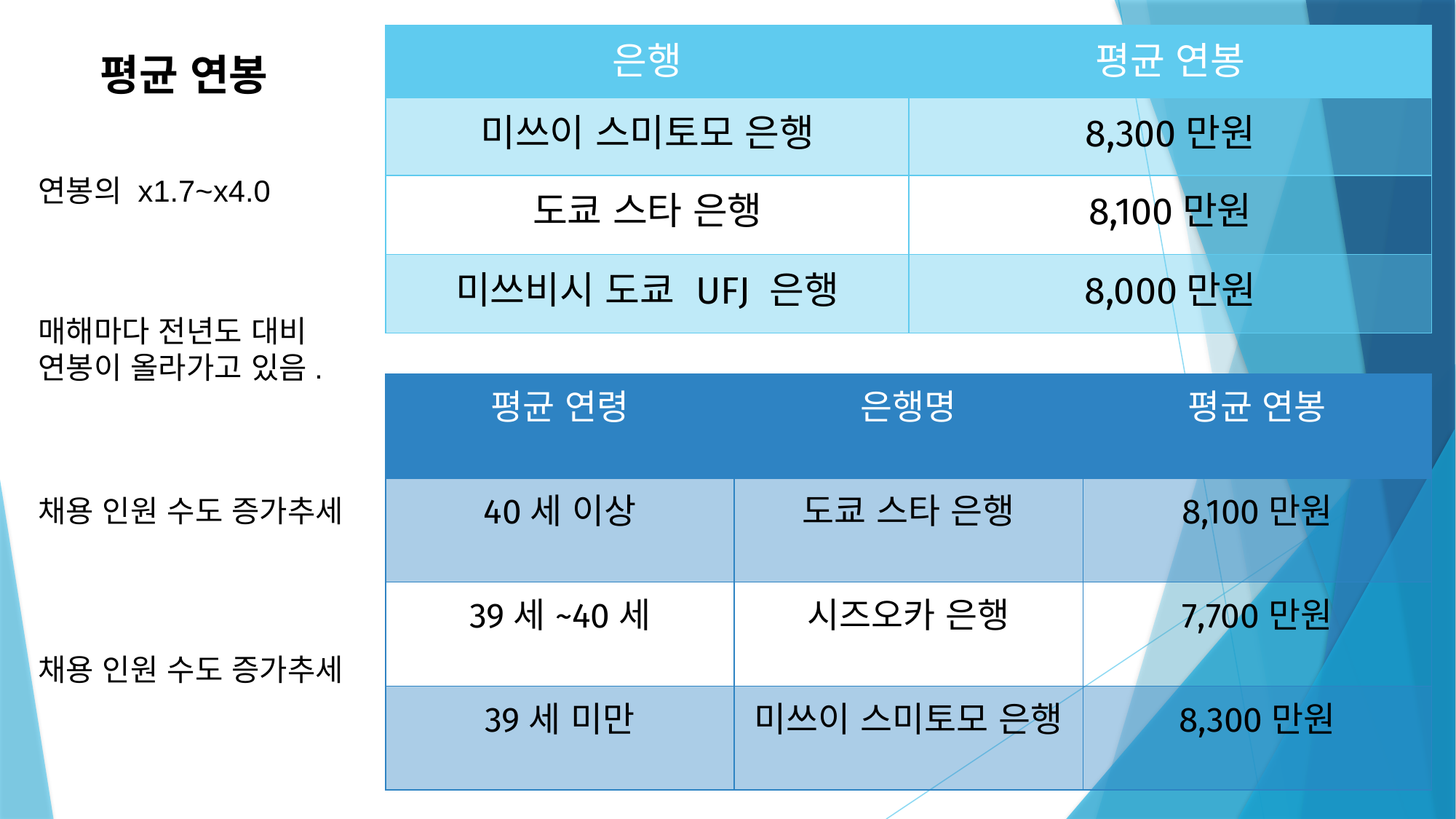

| 은행 | 평균 연봉 |
| --- | --- |
| 미쓰이 스미토모 은행 | 8,300만원 |
| 도쿄 스타 은행 | 8,100만원 |
| 미쓰비시 도쿄 UFJ 은행 | 8,000만원 |
평균 연봉
연봉의 x1.7~x4.0
매해마다 전년도 대비 연봉이 올라가고 있음.
| 평균 연령 | 은행명 | 평균 연봉 |
| --- | --- | --- |
| 40세 이상 | 도쿄 스타 은행 | 8,100만원 |
| 39세~40세 | 시즈오카 은행 | 7,700만원 |
| 39세 미만 | 미쓰이 스미토모 은행 | 8,300만원 |
채용 인원 수도 증가추세
채용 인원 수도 증가추세